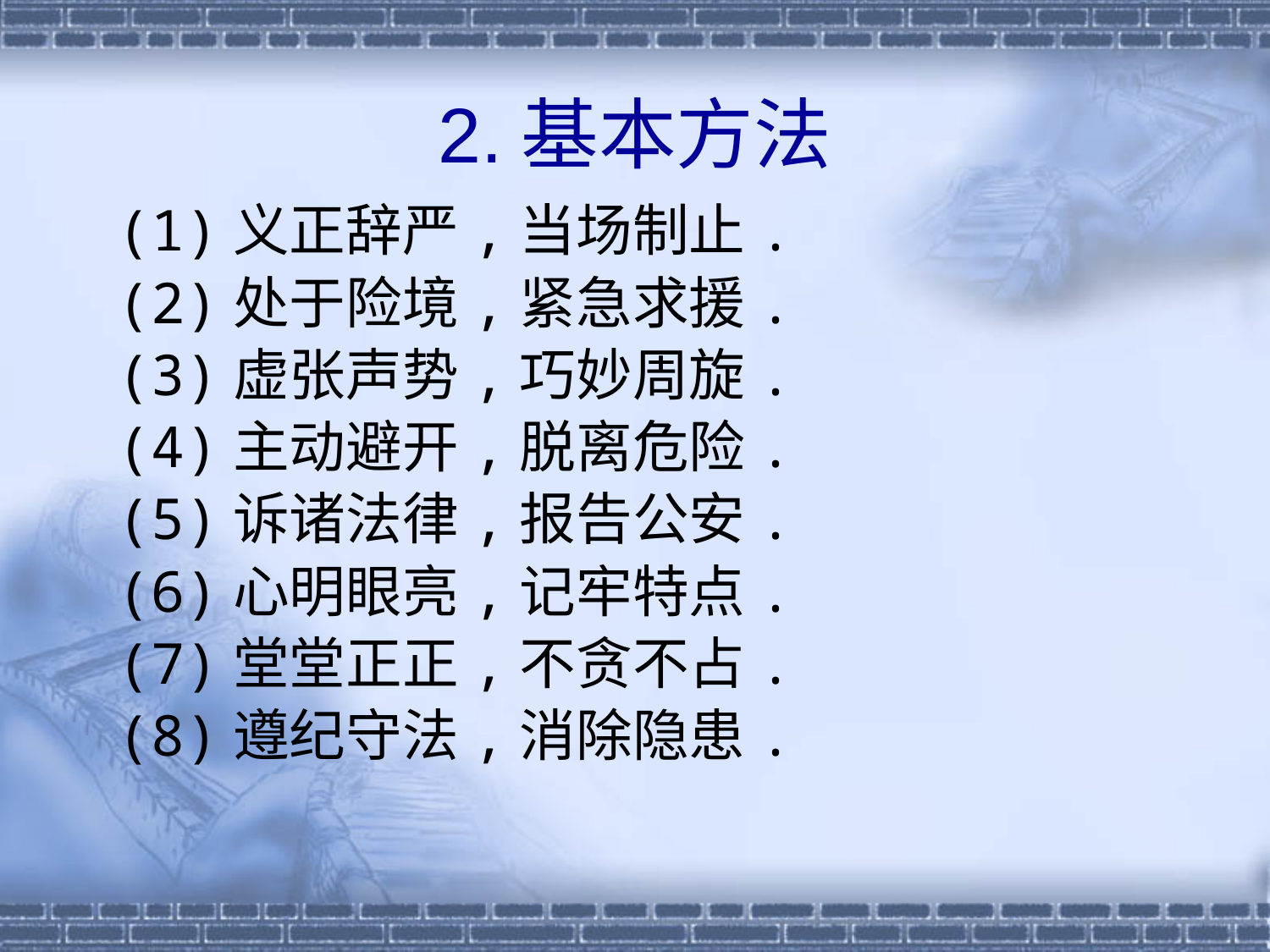

# 2.基本方法
(1)义正辞严,当场制止.
(2)处于险境,紧急求援.
(3)虚张声势,巧妙周旋.
(4)主动避开,脱离危险.
(5)诉诸法律,报告公安.
(6)心明眼亮,记牢特点.
(7)堂堂正正,不贪不占.
(8)遵纪守法,消除隐患.